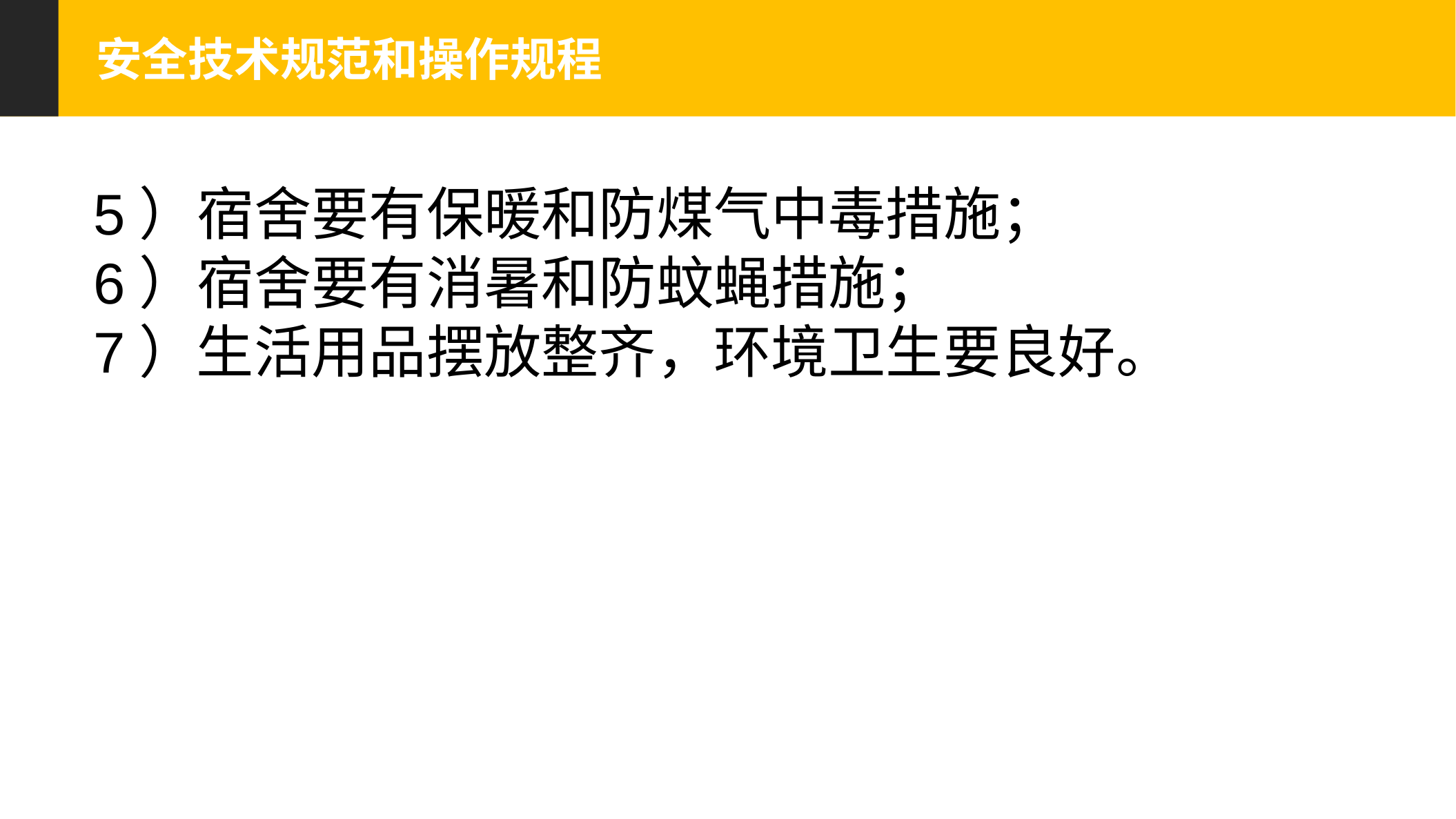

安全技术规范和操作规程
 5）宿舍要有保暖和防煤气中毒措施；
 6）宿舍要有消暑和防蚊蝇措施；
 7）生活用品摆放整齐，环境卫生要良好。